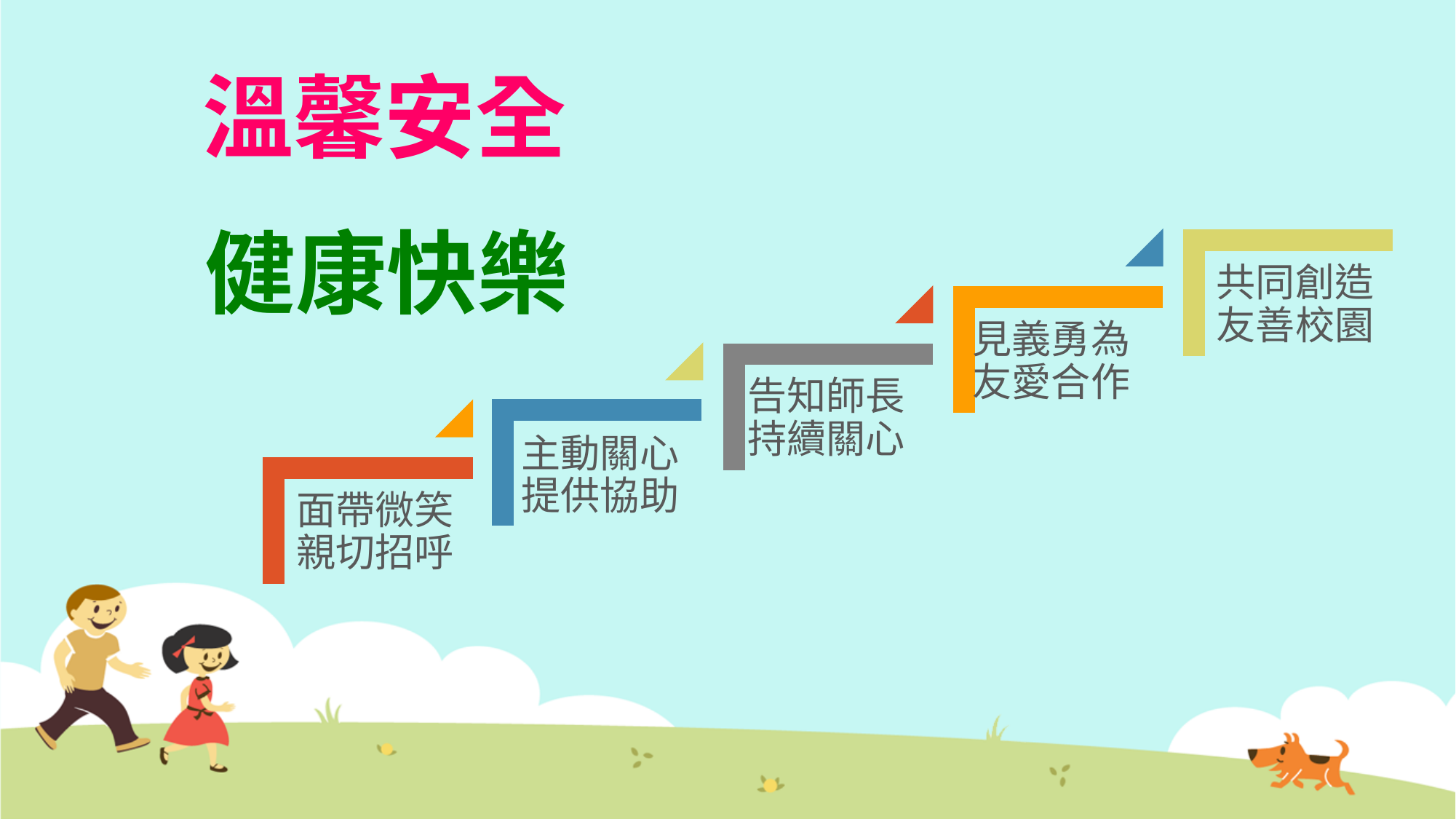

# 溫馨安全
健康快樂
面帶微笑親切招呼
主動關心提供協助
告知師長持續關心
見義勇為友愛合作
共同創造友善校園